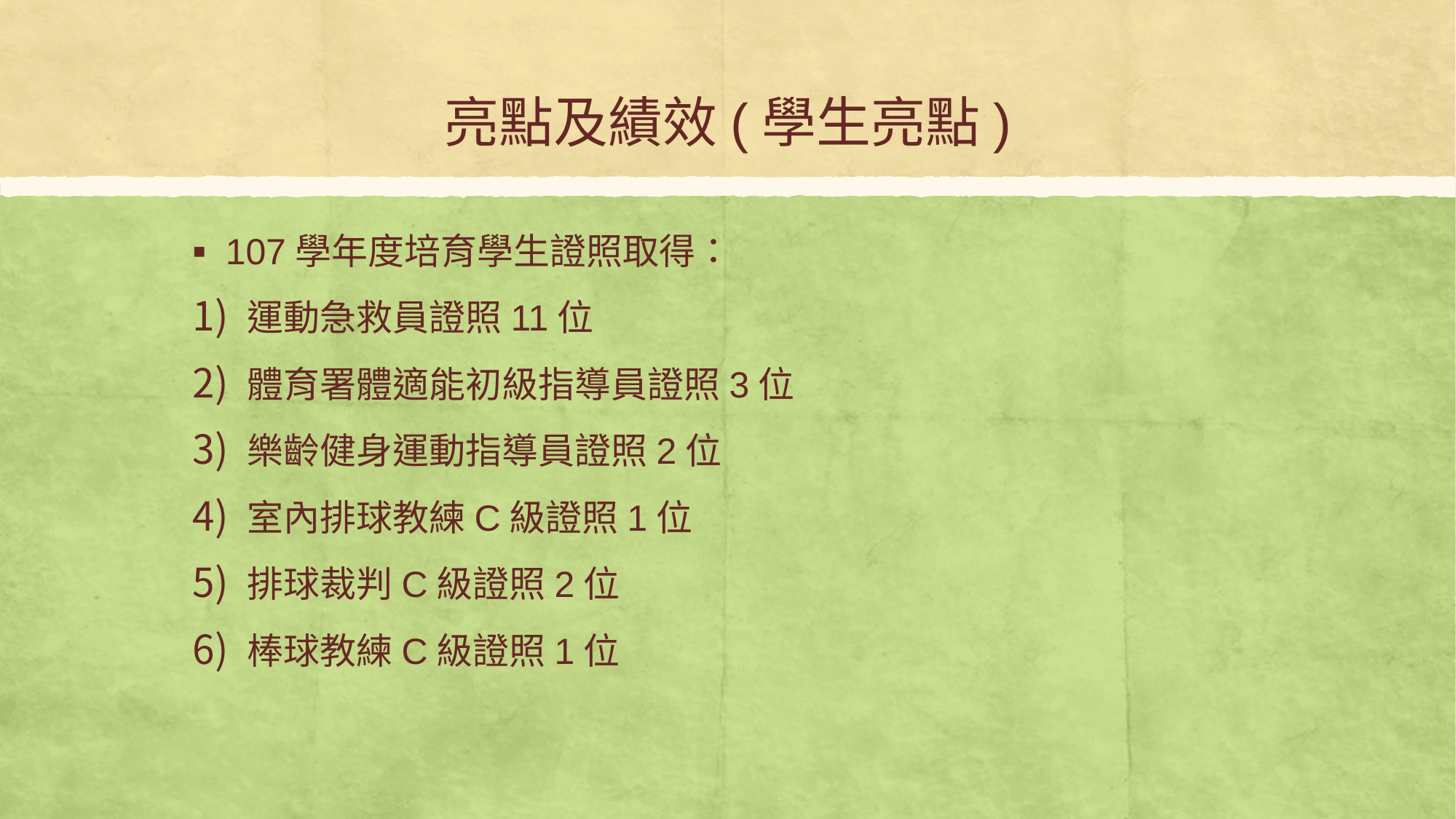

# 亮點及績效(學生亮點)
107學年度培育學生證照取得：
運動急救員證照11位
體育署體適能初級指導員證照3位
樂齡健身運動指導員證照2位
室內排球教練C級證照1位
排球裁判C級證照2位
棒球教練C級證照1位